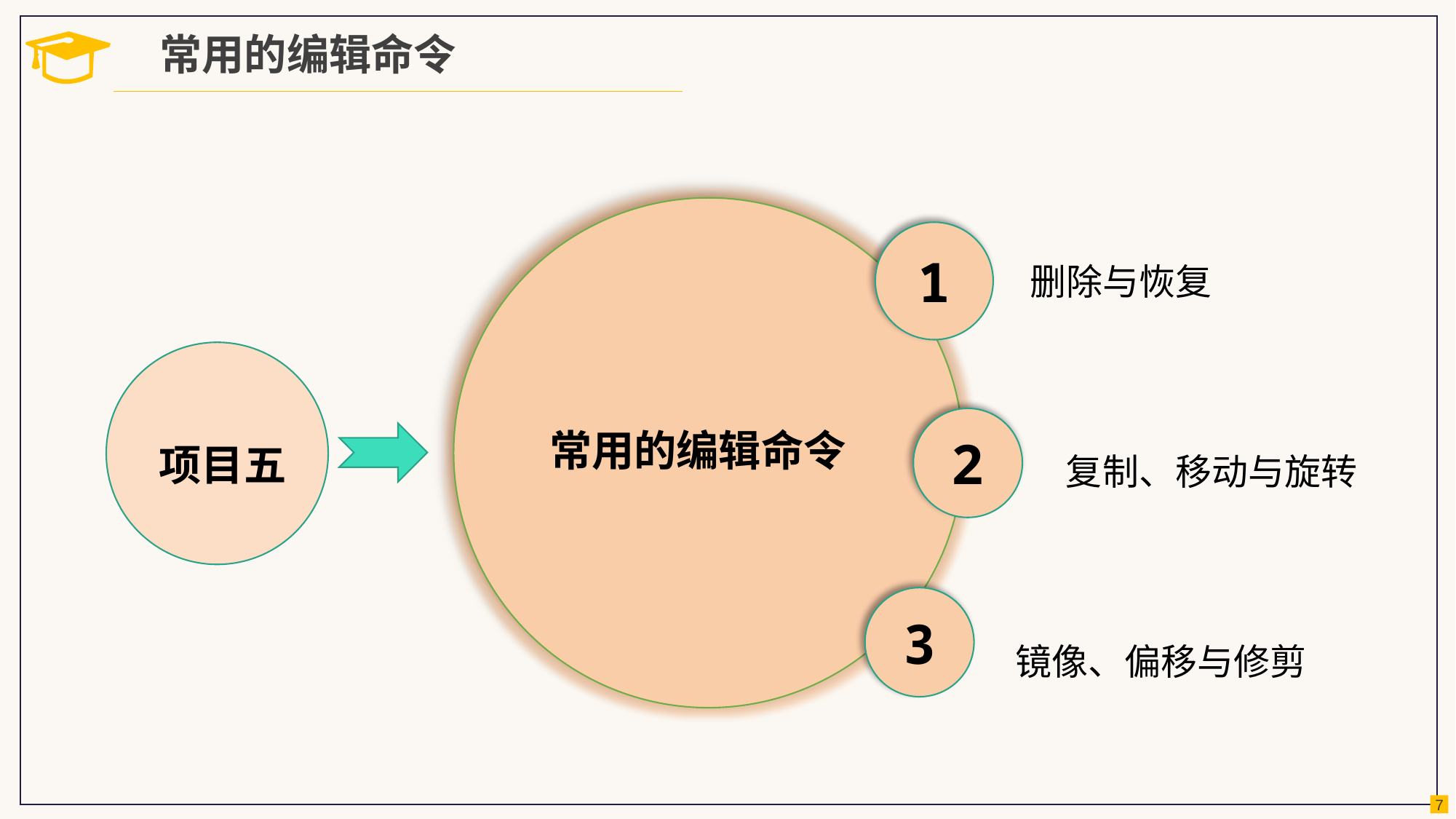

常用的编辑命令

1
删除与恢复

2
常用的编辑命令
项目五

复制、移动与旋转
3
镜像、偏移与修剪
7